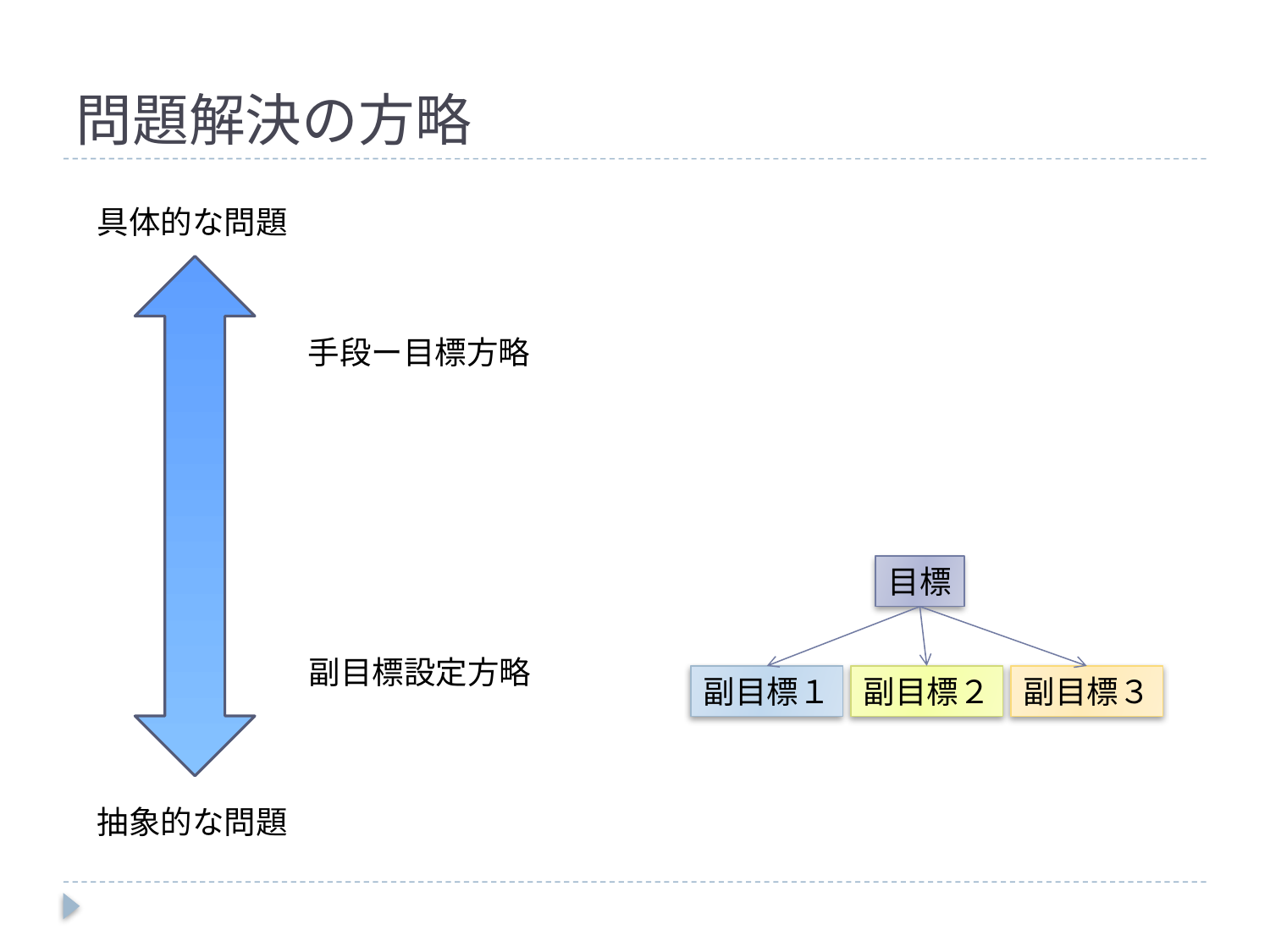

# 問題解決の方略
具体的な問題

手段ー目標方略
目標
副目標設定方略
副目標１
副目標２
副目標３
抽象的な問題